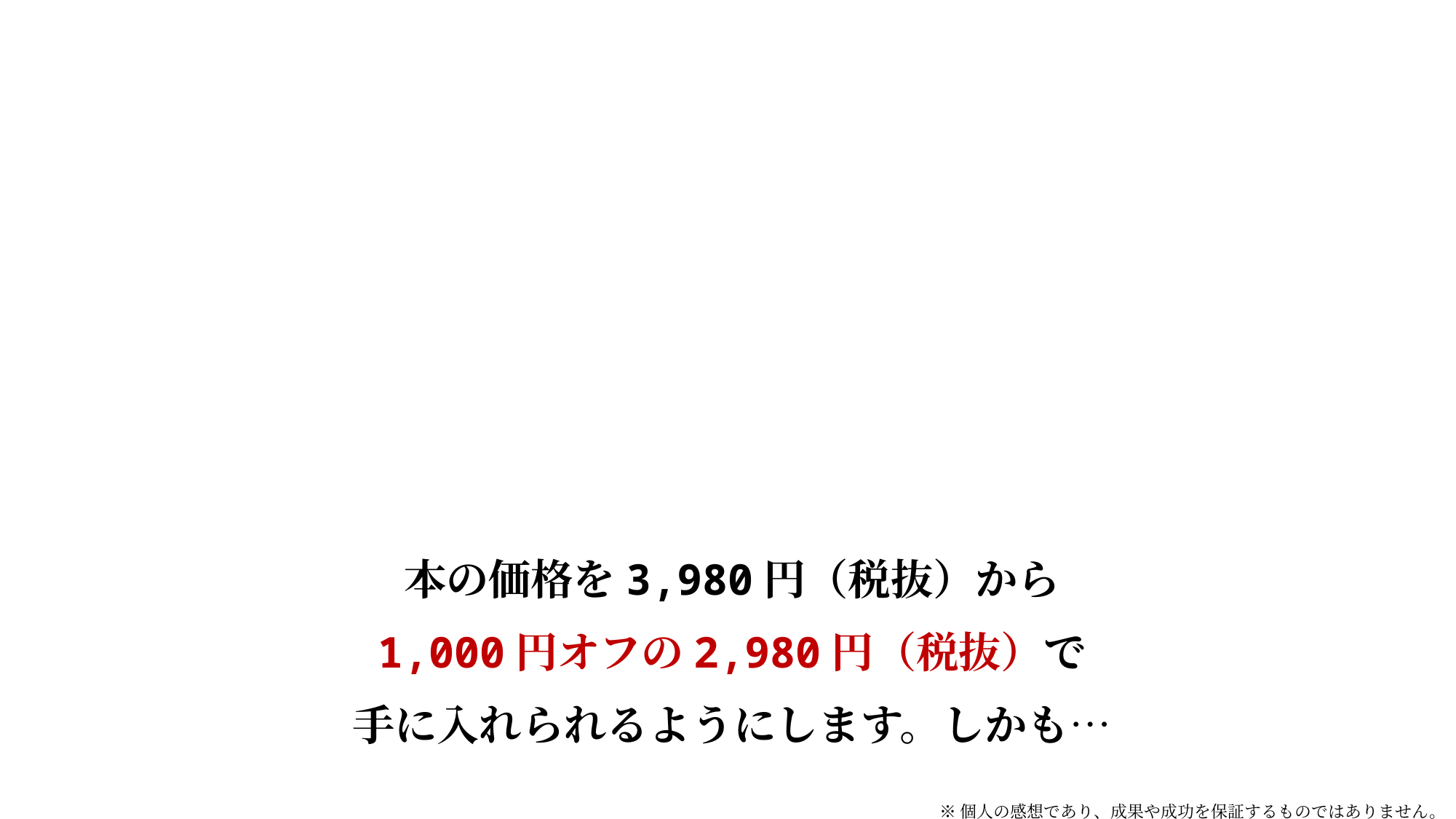

本の価格を3,980円（税抜）から
1,000円オフの2,980円（税抜）で
手に入れられるようにします。しかも…
※個人の感想であり、成果や成功を保証するものではありません。